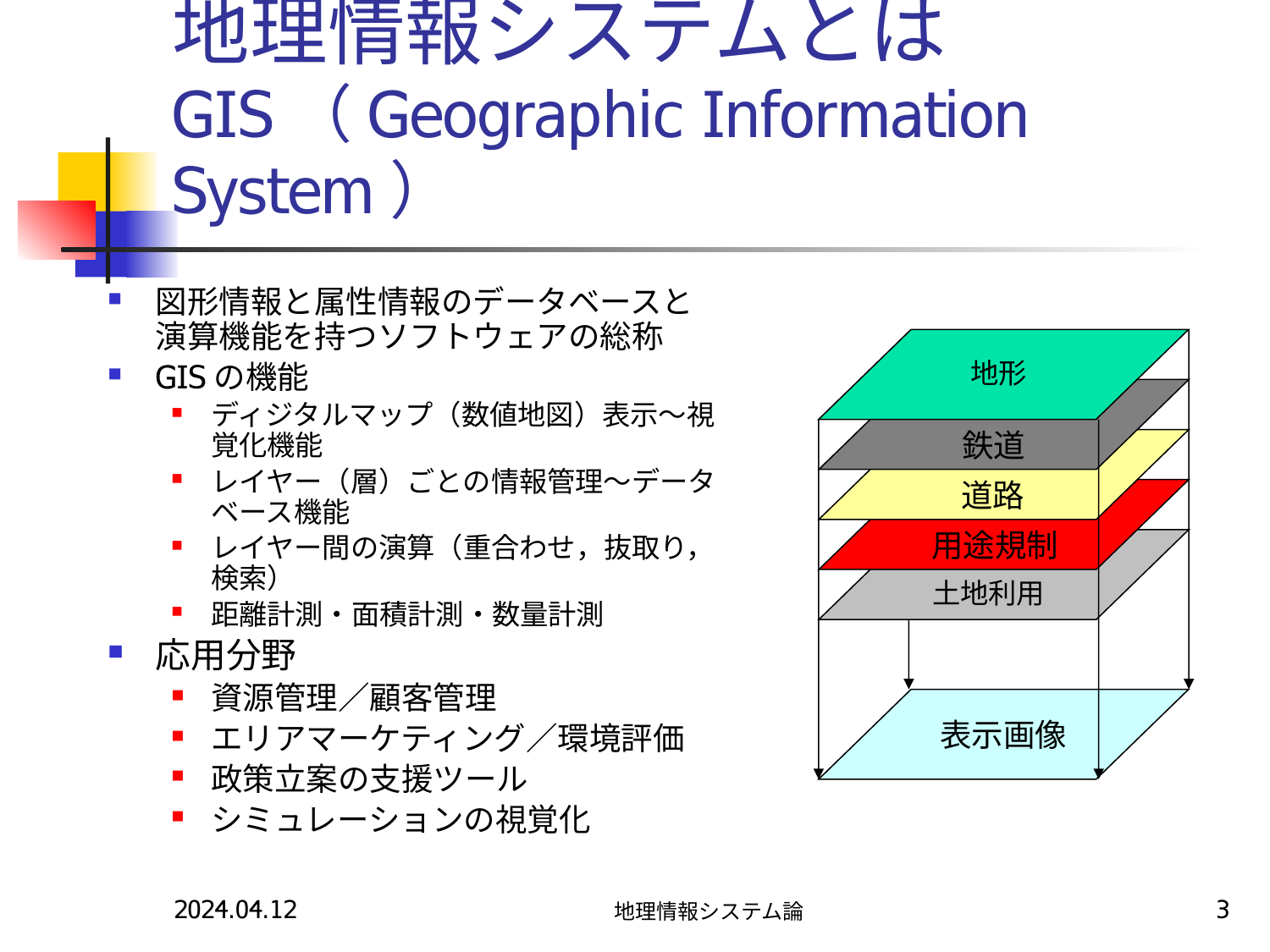

# 地理情報システムとは GIS（Geographic Information System）
図形情報と属性情報のデータベースと演算機能を持つソフトウェアの総称
GISの機能
ディジタルマップ（数値地図）表示～視覚化機能
レイヤー（層）ごとの情報管理～データベース機能
レイヤー間の演算（重合わせ，抜取り，検索）
距離計測・面積計測・数量計測
応用分野
資源管理／顧客管理
エリアマーケティング／環境評価
政策立案の支援ツール
シミュレーションの視覚化

地形

鉄道

道路

用途規制

土地利用
表示画像
2024.04.12
地理情報システム論
3